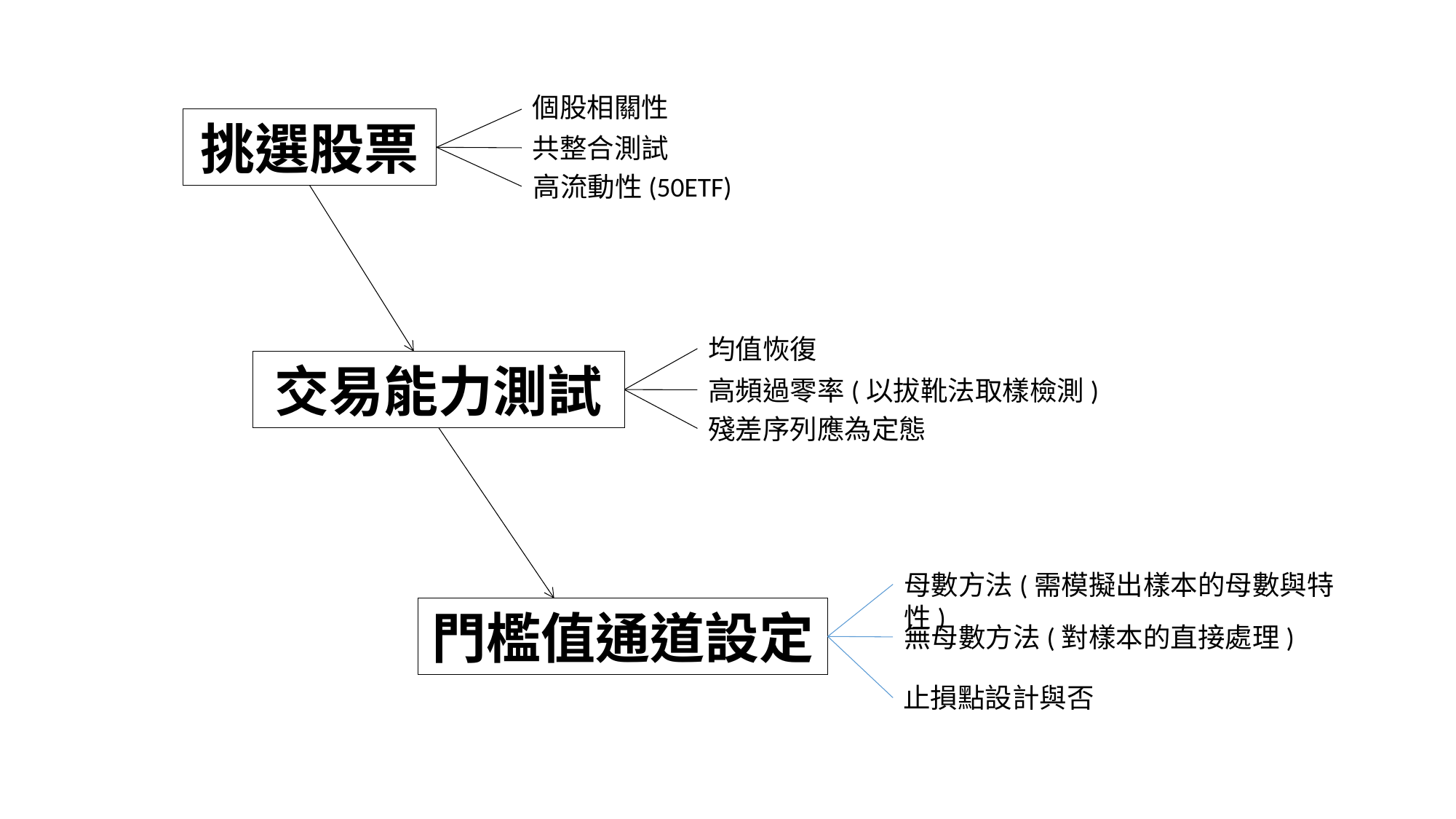

個股相關性
挑選股票
共整合測試
高流動性(50ETF)
均值恢復
交易能力測試
高頻過零率(以拔靴法取樣檢測)
殘差序列應為定態
母數方法(需模擬出樣本的母數與特性)

門檻值通道設定
無母數方法(對樣本的直接處理)
止損點設計與否